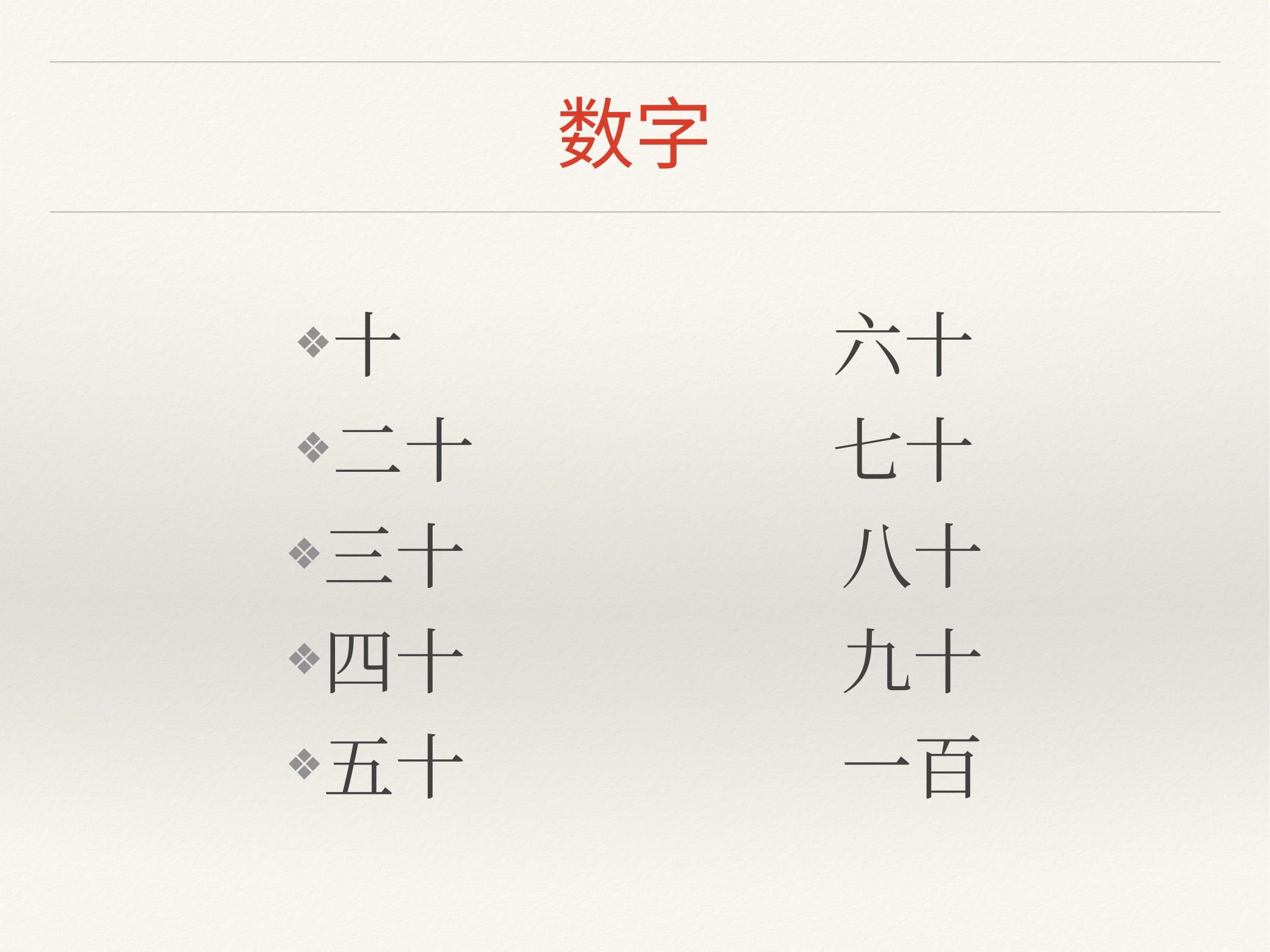

# 数字
十                        六十
二十                    七十
三十                     八十
四十                     九十
五十                     一百